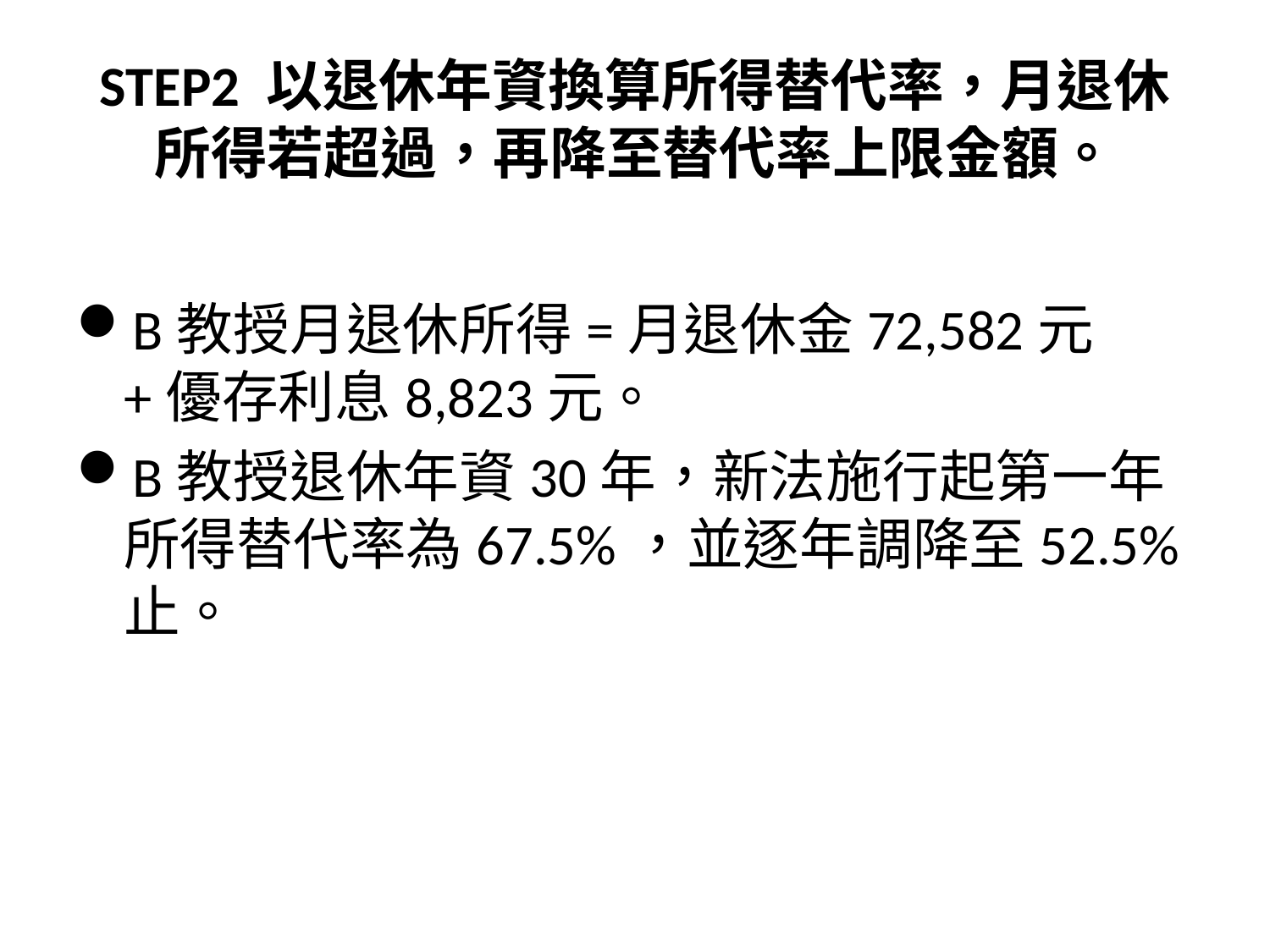

# STEP2 以退休年資換算所得替代率，月退休所得若超過，再降至替代率上限金額。
B教授月退休所得=月退休金72,582元+優存利息8,823元。
B教授退休年資30年，新法施行起第一年所得替代率為67.5%，並逐年調降至52.5%止。